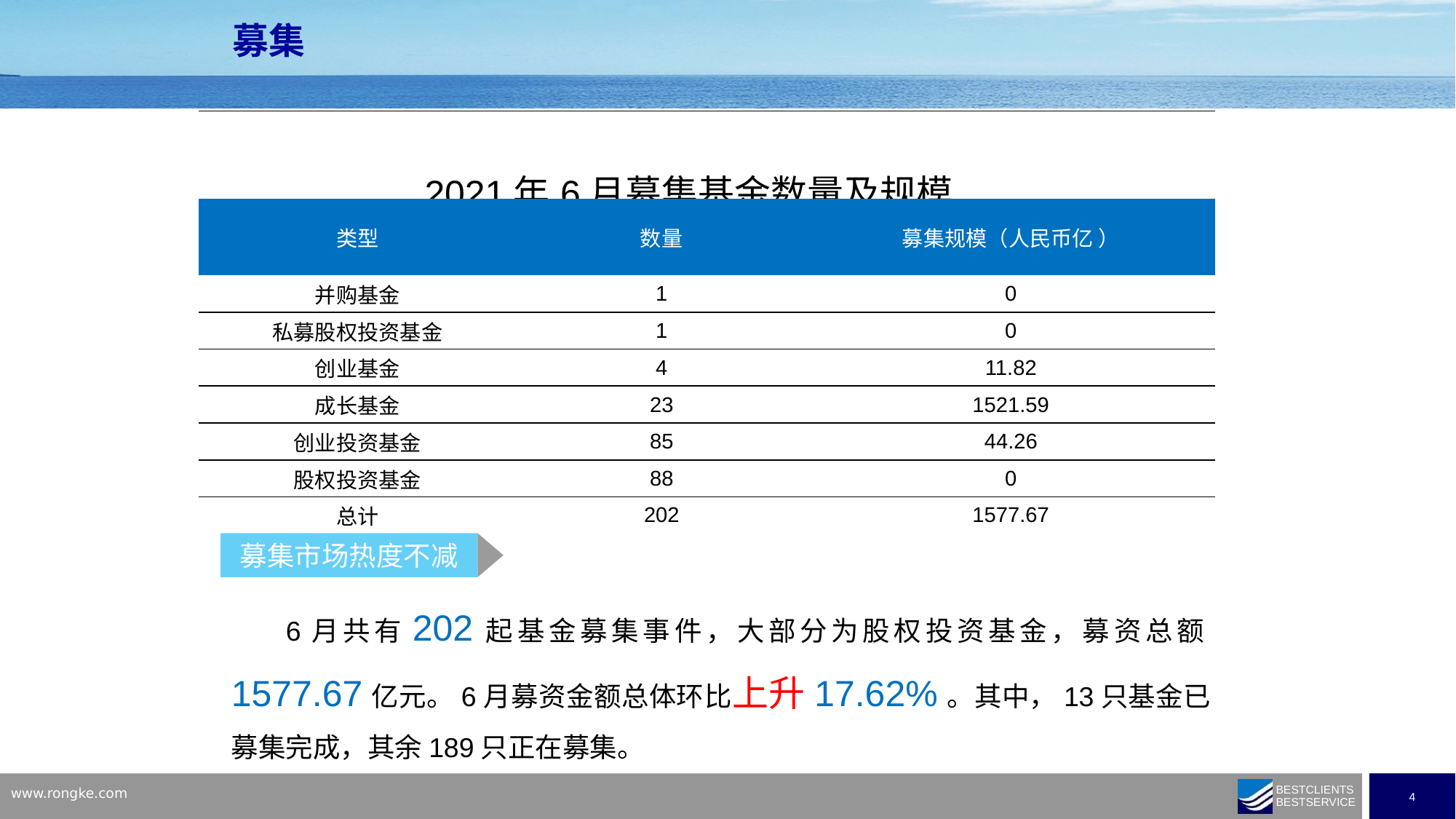

募集
| 2021年6月募集基金数量及规模 | 2021年6月募集基金数量及规模 |  |
| --- | --- | --- |
| 类型 | 数量 | 募集规模（人民币亿 ） |
| 并购基金 | 1 | 0 |
| 私募股权投资基金 | 1 | 0 |
| 创业基金 | 4 | 11.82 |
| 成长基金 | 23 | 1521.59 |
| 创业投资基金 | 85 | 44.26 |
| 股权投资基金 | 88 | 0 |
| 总计 | 202 | 1577.67 |
募集市场热度不减

6月共有202起基金募集事件，大部分为股权投资基金，募资总额1577.67亿元。6月募资金额总体环比上升17.62%。其中，13只基金已募集完成，其余189只正在募集。